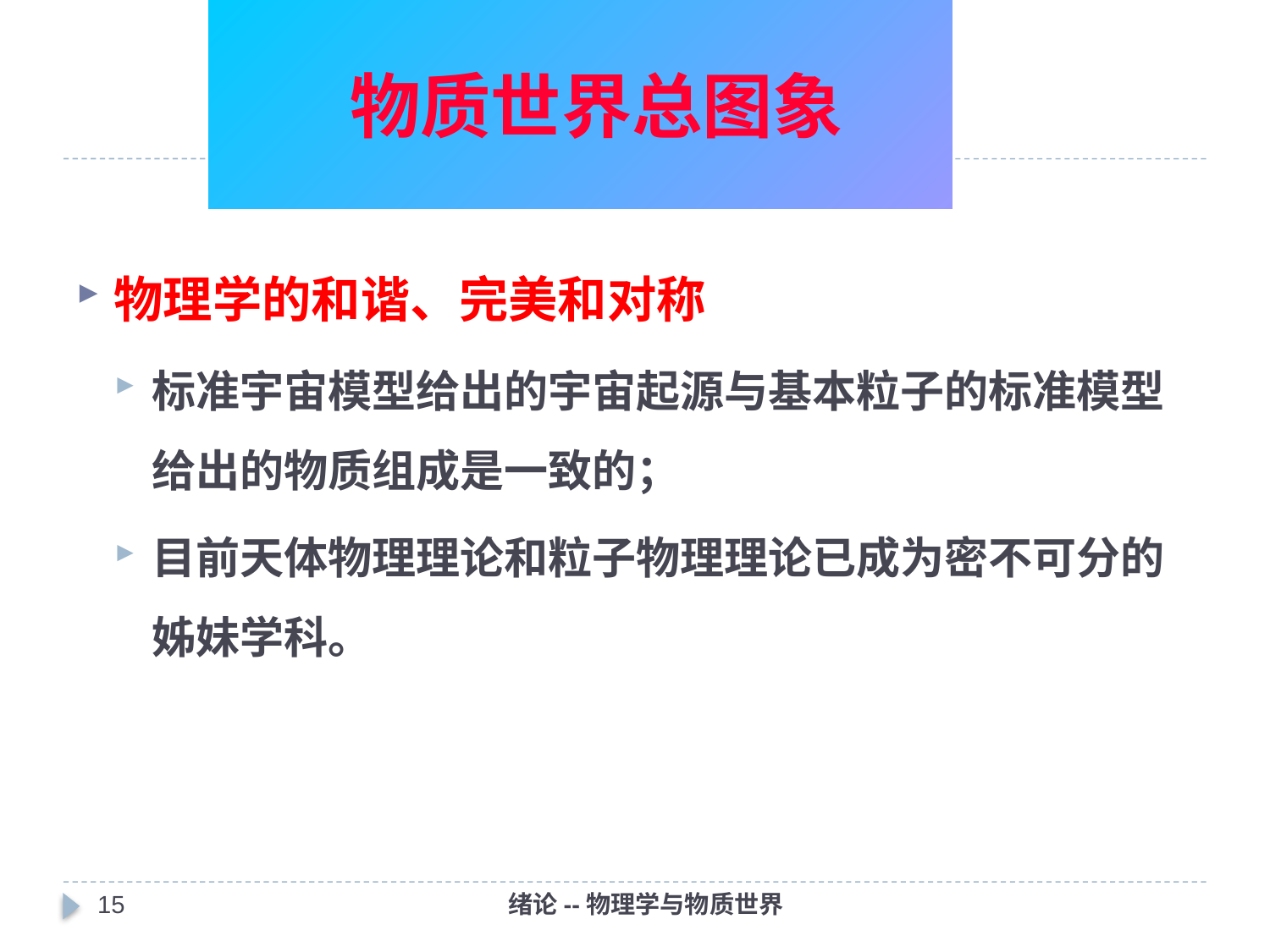

# 物质世界总图象

物理学的和谐、完美和对称
标准宇宙模型给出的宇宙起源与基本粒子的标准模型给出的物质组成是一致的；
目前天体物理理论和粒子物理理论已成为密不可分的姊妹学科。

15
绪论--物理学与物质世界